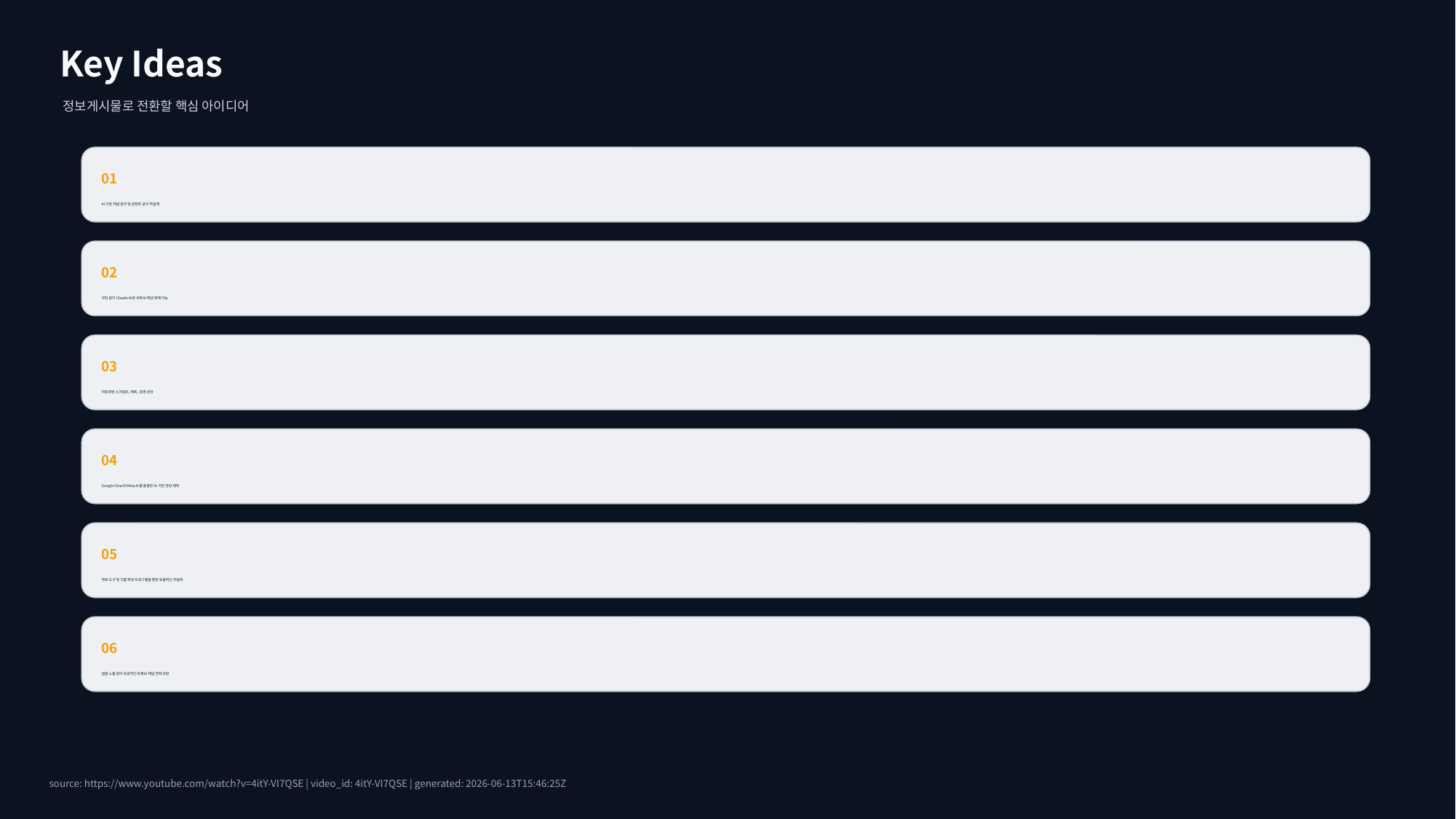

Key Ideas
정보게시물로 전환할 핵심 아이디어

01
AI 기반 채널 분석 및 콘텐츠 공식 역설계

02
코딩 없이 Claude AI로 유튜브 채널 복제 가능

03
자동화된 스크립트, 제목, 설명 생성

04
Google Flow와 Meta AI를 활용한 AI 기반 영상 제작

05
무료 도구 및 크롬 확장 프로그램을 통한 효율적인 자동화

06
얼굴 노출 없이 성공적인 유튜브 채널 전략 모방
source: https://www.youtube.com/watch?v=4itY-VI7QSE | video_id: 4itY-VI7QSE | generated: 2026-06-13T15:46:25Z